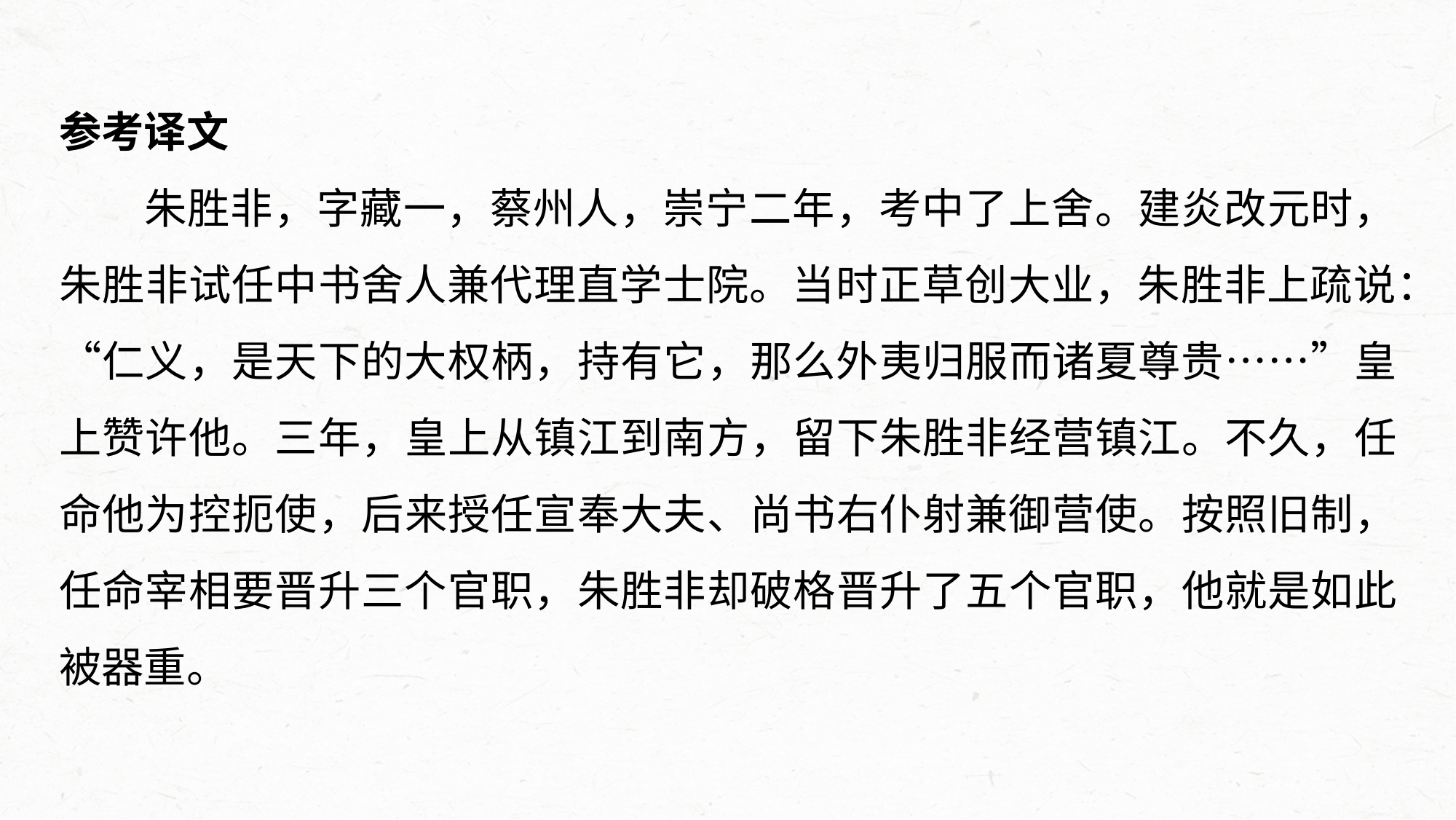

参考译文
朱胜非，字藏一，蔡州人，崇宁二年，考中了上舍。建炎改元时，朱胜非试任中书舍人兼代理直学士院。当时正草创大业，朱胜非上疏说：“仁义，是天下的大权柄，持有它，那么外夷归服而诸夏尊贵……”皇上赞许他。三年，皇上从镇江到南方，留下朱胜非经营镇江。不久，任命他为控扼使，后来授任宣奉大夫、尚书右仆射兼御营使。按照旧制，任命宰相要晋升三个官职，朱胜非却破格晋升了五个官职，他就是如此被器重。